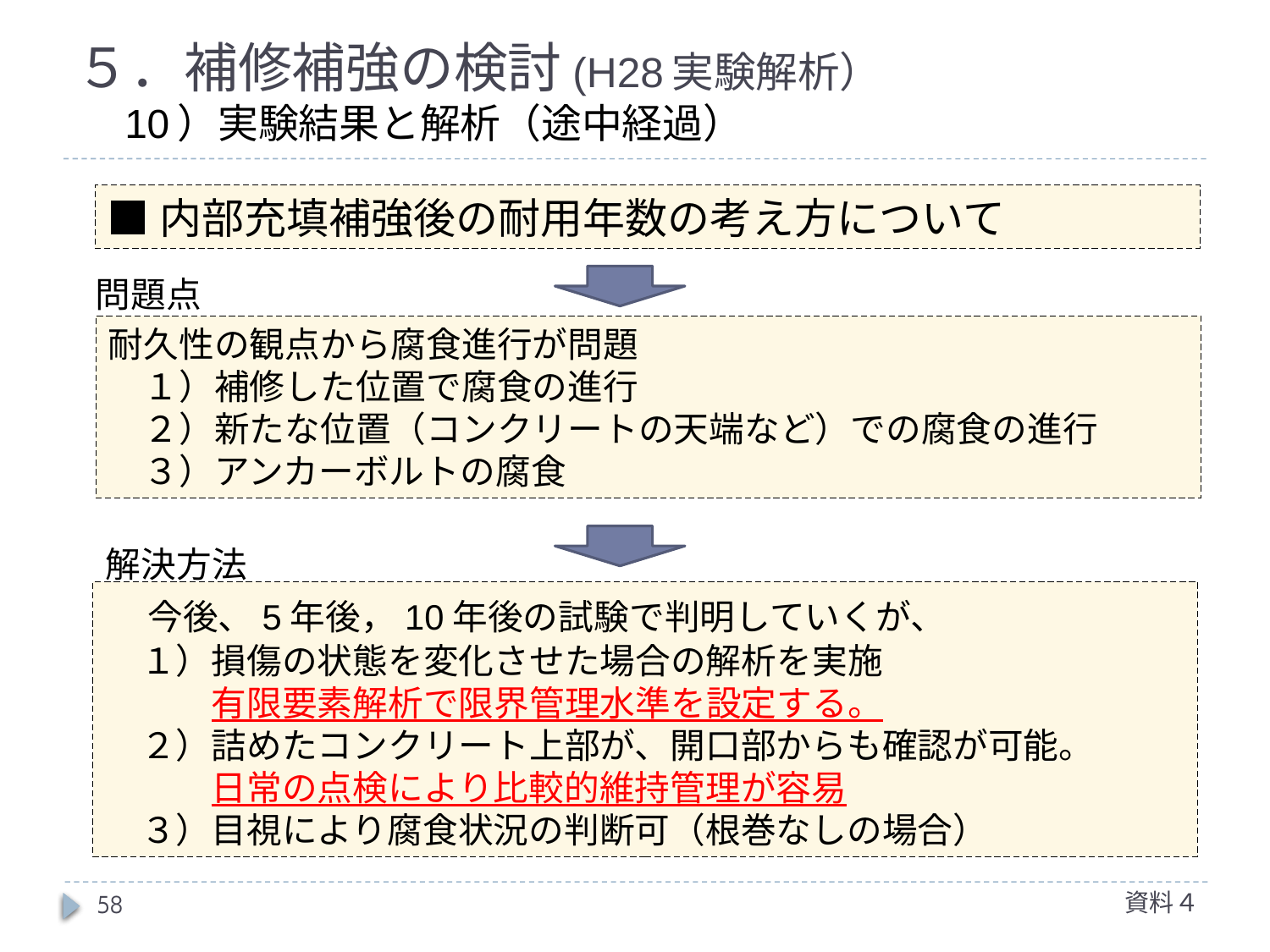

# ５．補修補強の検討(H28実験解析） 　10）実験結果と解析（途中経過）
■内部充填補強後の耐用年数の考え方について
問題点

耐久性の観点から腐食進行が問題
　１）補修した位置で腐食の進行
　２）新たな位置（コンクリートの天端など）での腐食の進行
　３）アンカーボルトの腐食

解決方法
　今後、5年後，10年後の試験で判明していくが、
　１）損傷の状態を変化させた場合の解析を実施
　　　有限要素解析で限界管理水準を設定する。
　２）詰めたコンクリート上部が、開口部からも確認が可能。
　　　日常の点検により比較的維持管理が容易
　３）目視により腐食状況の判断可（根巻なしの場合）
資料４
58